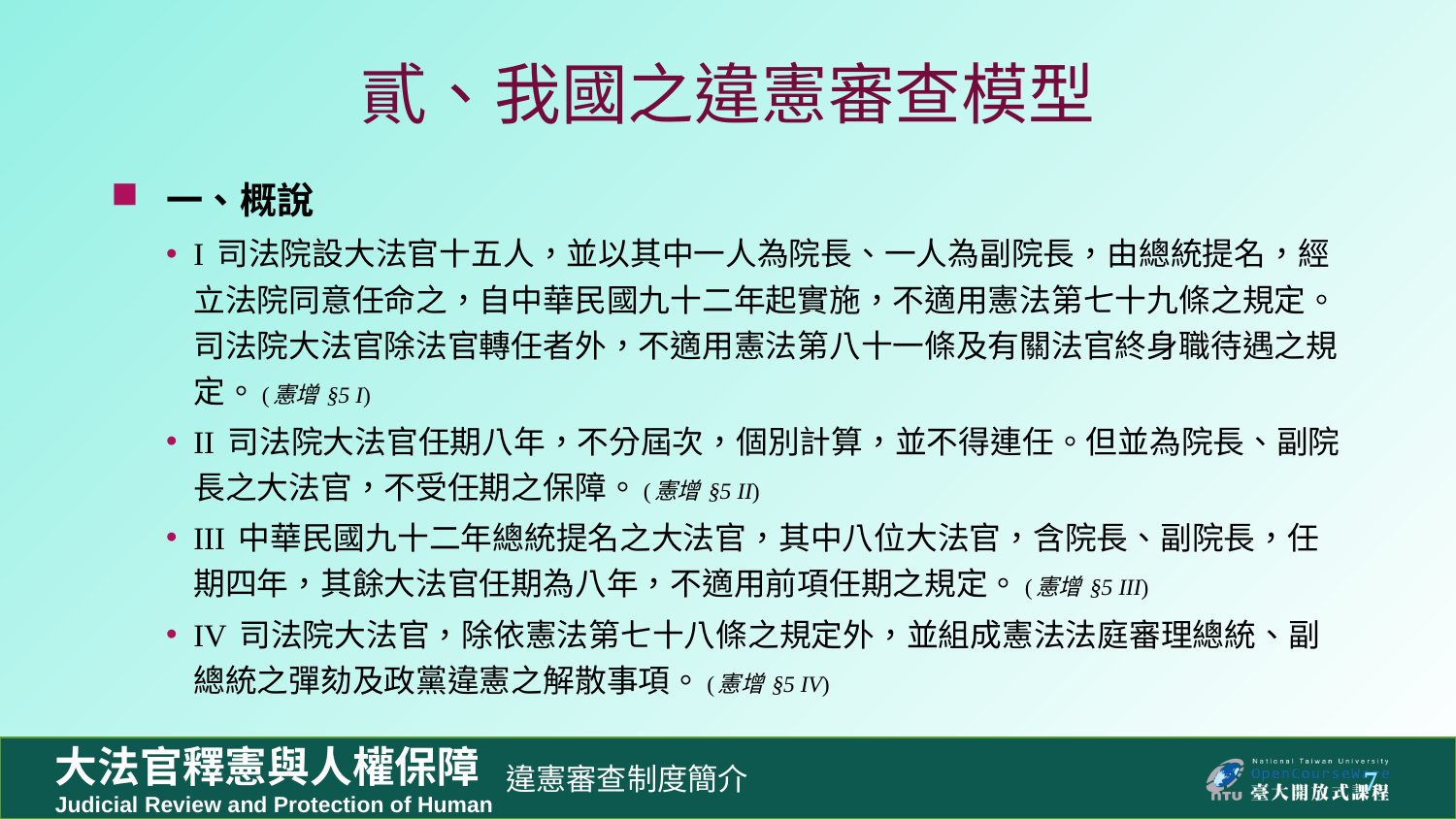

# 貳、我國之違憲審查模型
一、概說
I 司法院設大法官十五人，並以其中一人為院長、一人為副院長，由總統提名，經立法院同意任命之，自中華民國九十二年起實施，不適用憲法第七十九條之規定。司法院大法官除法官轉任者外，不適用憲法第八十一條及有關法官終身職待遇之規定。(憲增 §5 I)
II 司法院大法官任期八年，不分屆次，個別計算，並不得連任。但並為院長、副院長之大法官，不受任期之保障。(憲增 §5 II)
III 中華民國九十二年總統提名之大法官，其中八位大法官，含院長、副院長，任期四年，其餘大法官任期為八年，不適用前項任期之規定。(憲增 §5 III)
IV 司法院大法官，除依憲法第七十八條之規定外，並組成憲法法庭審理總統、副總統之彈劾及政黨違憲之解散事項。(憲增 §5 IV)